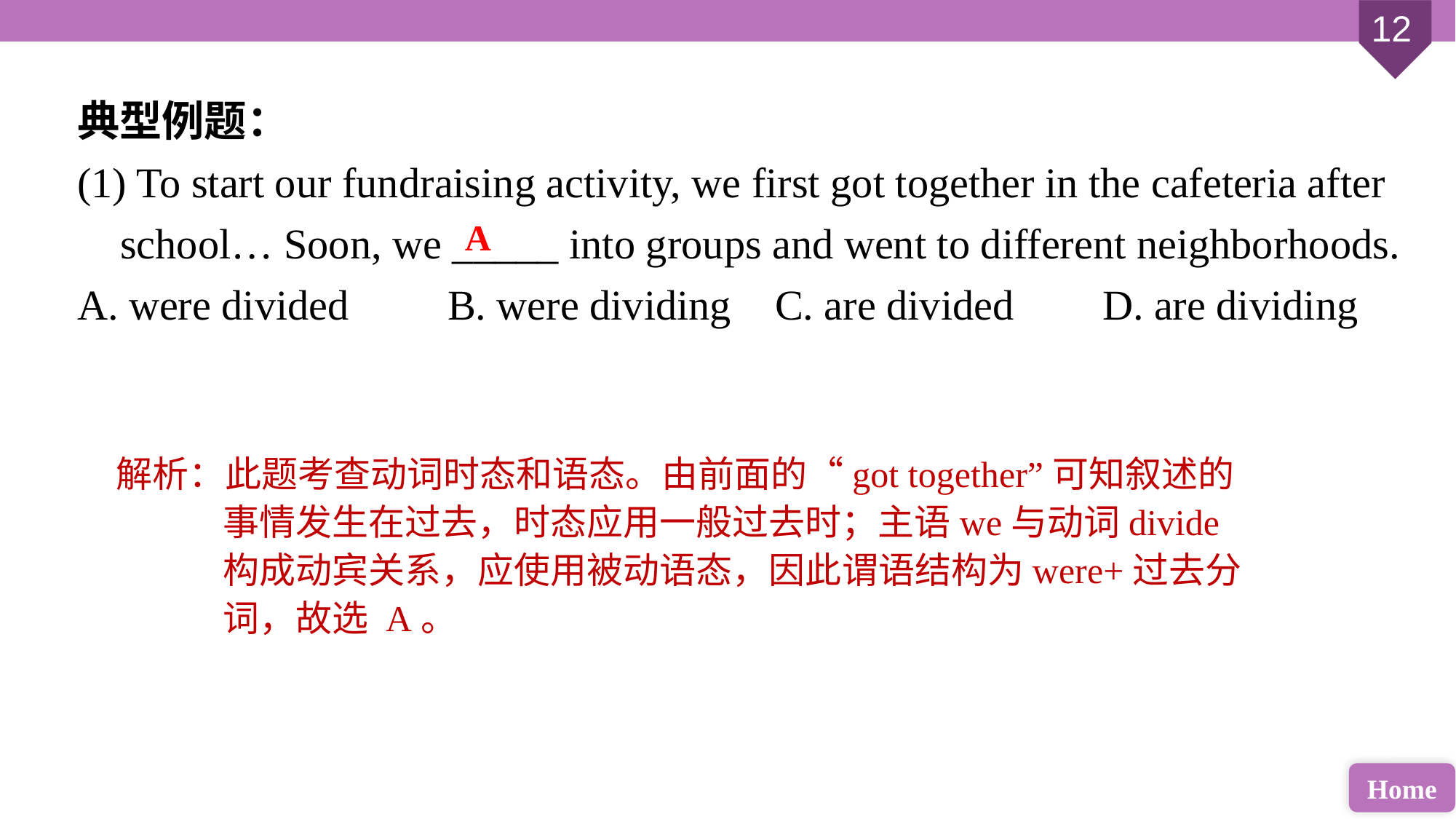

典型例题：
(1) To start our fundraising activity, we first got together in the cafeteria after school… Soon, we _____ into groups and went to different neighborhoods.
A. were divided 	B. were dividing 	C. are divided 	D. are dividing
A
解析：此题考查动词时态和语态。由前面的“got together”可知叙述的事情发生在过去，时态应用一般过去时；主语we与动词divide构成动宾关系，应使用被动语态，因此谓语结构为were+过去分词，故选 A。